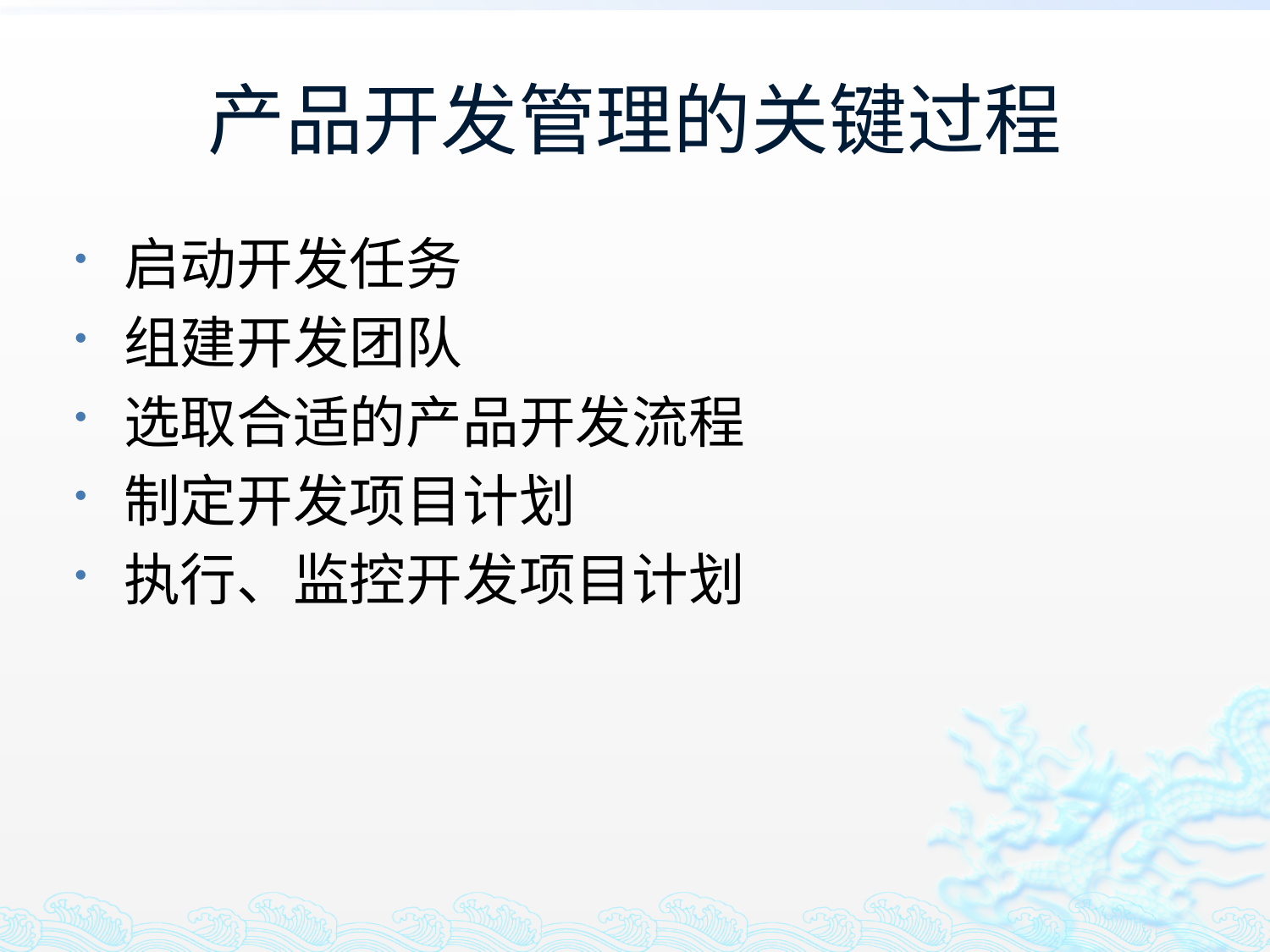

# 产品开发管理的关键过程
启动开发任务
组建开发团队
选取合适的产品开发流程
制定开发项目计划
执行、监控开发项目计划